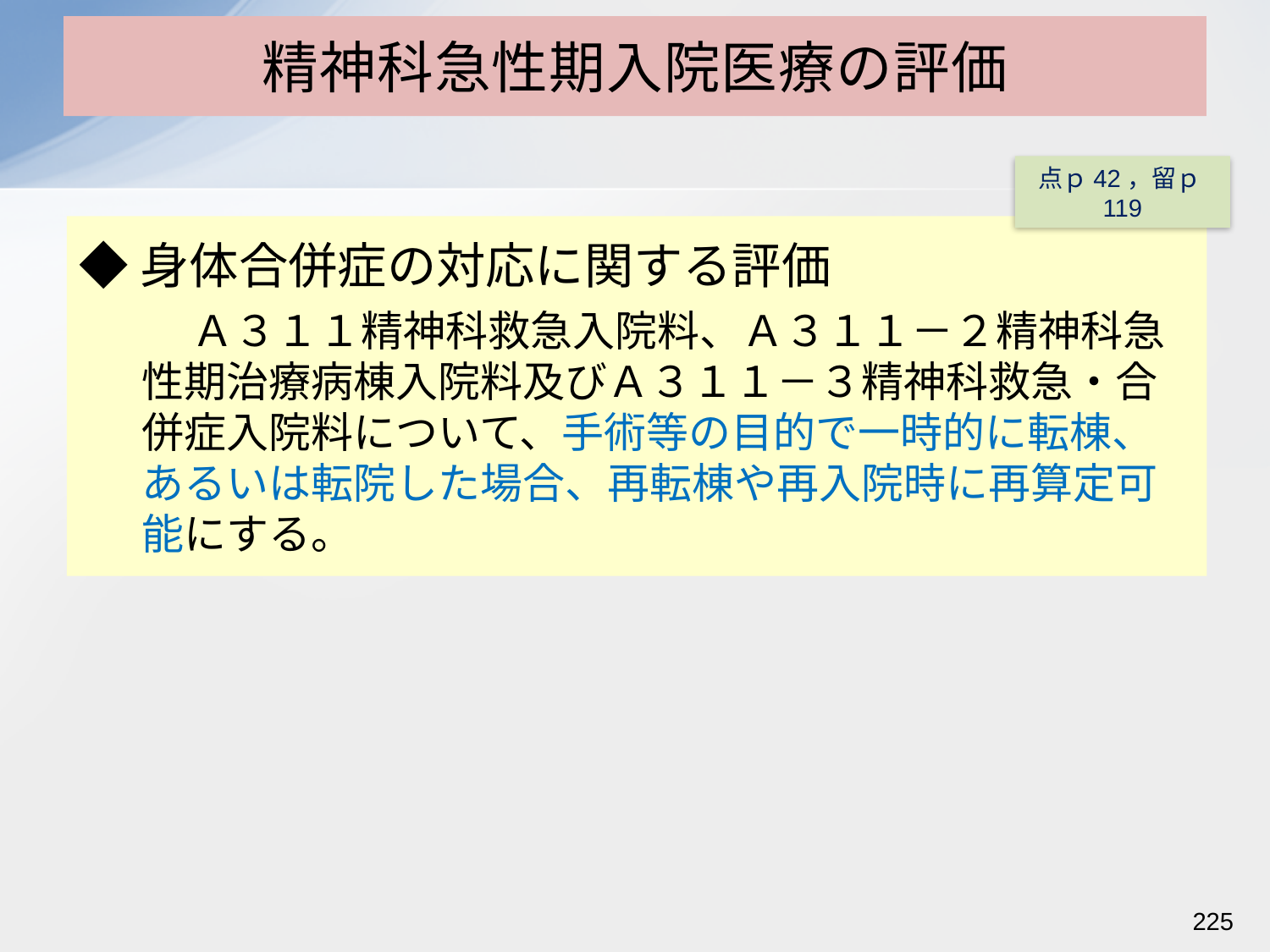

# 精神科急性期入院医療の評価
点ｐ42，留ｐ119
◆身体合併症の対応に関する評価
Ａ３１１精神科救急入院料、Ａ３１１－２精神科急性期治療病棟入院料及びＡ３１１－３精神科救急・合併症入院料について、手術等の目的で一時的に転棟、あるいは転院した場合、再転棟や再入院時に再算定可能にする。
225